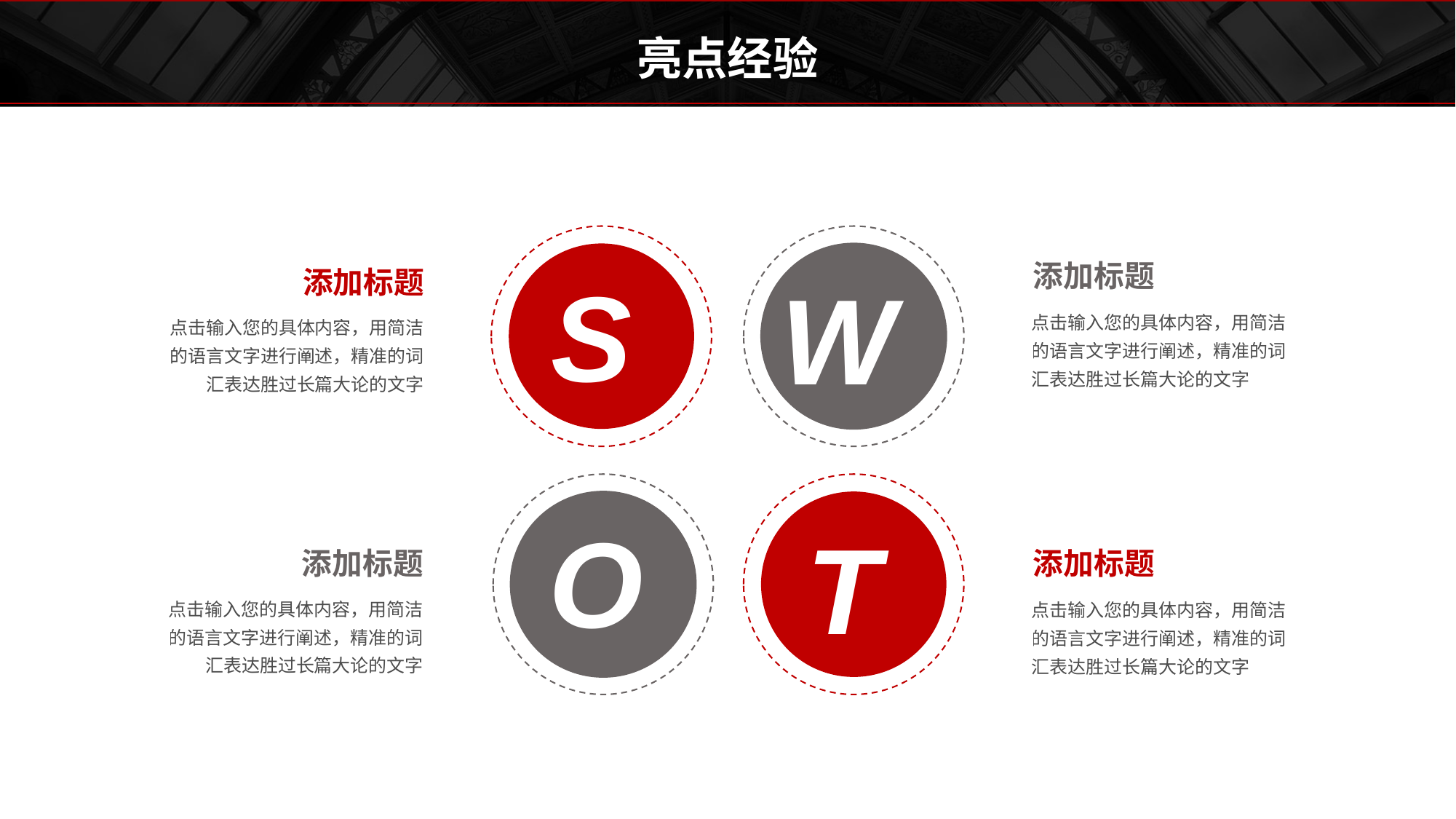

亮点经验

添加标题
S
添加标题
W
点击输入您的具体内容，用简洁的语言文字进行阐述，精准的词汇表达胜过长篇大论的文字
点击输入您的具体内容，用简洁的语言文字进行阐述，精准的词汇表达胜过长篇大论的文字

O
T
添加标题
添加标题
点击输入您的具体内容，用简洁的语言文字进行阐述，精准的词汇表达胜过长篇大论的文字
点击输入您的具体内容，用简洁的语言文字进行阐述，精准的词汇表达胜过长篇大论的文字